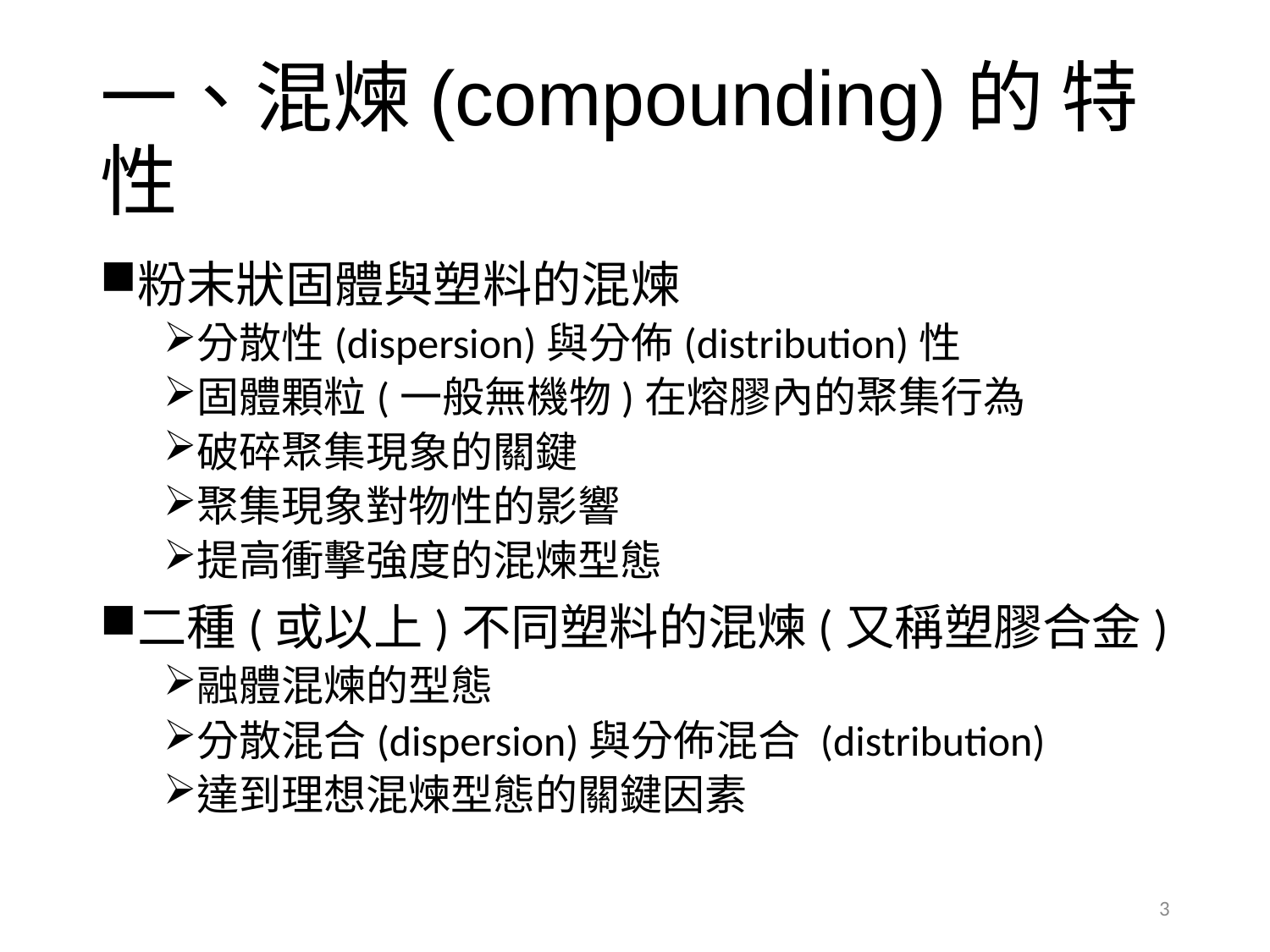

# 一、混煉(compounding)的 特性
粉末狀固體與塑料的混煉
分散性(dispersion)與分佈(distribution)性
固體顆粒(一般無機物)在熔膠內的聚集行為
破碎聚集現象的關鍵
聚集現象對物性的影響
提高衝擊強度的混煉型態
二種(或以上)不同塑料的混煉(又稱塑膠合金)
融體混煉的型態
分散混合(dispersion)與分佈混合 (distribution)
達到理想混煉型態的關鍵因素

3